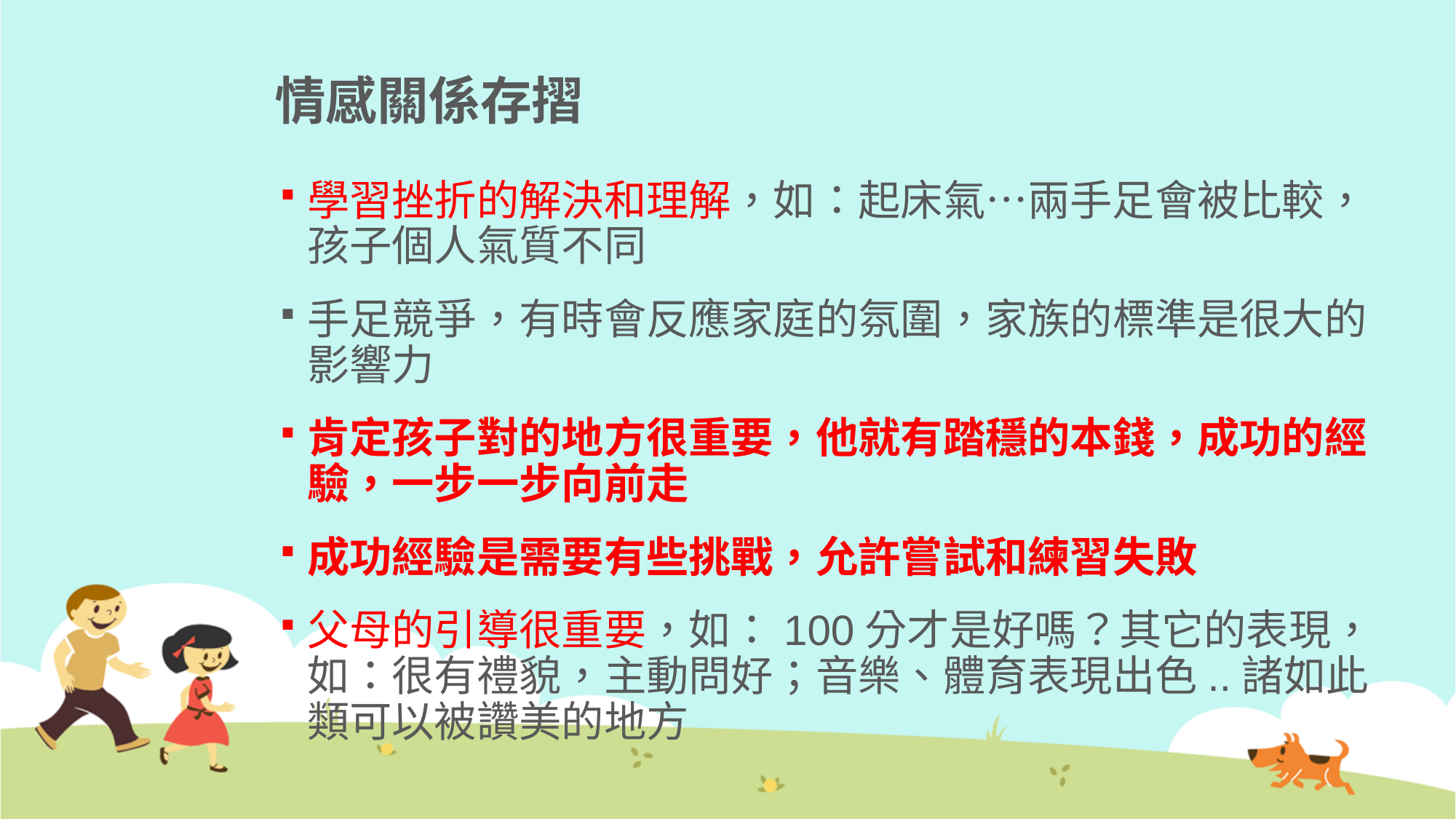

# 情感關係存摺
學習挫折的解決和理解，如：起床氣…兩手足會被比較，孩子個人氣質不同
手足競爭，有時會反應家庭的氛圍，家族的標準是很大的影響力
肯定孩子對的地方很重要，他就有踏穩的本錢，成功的經驗，一步一步向前走
成功經驗是需要有些挑戰，允許嘗試和練習失敗
父母的引導很重要，如：100分才是好嗎？其它的表現，如：很有禮貌，主動問好；音樂、體育表現出色..諸如此類可以被讚美的地方